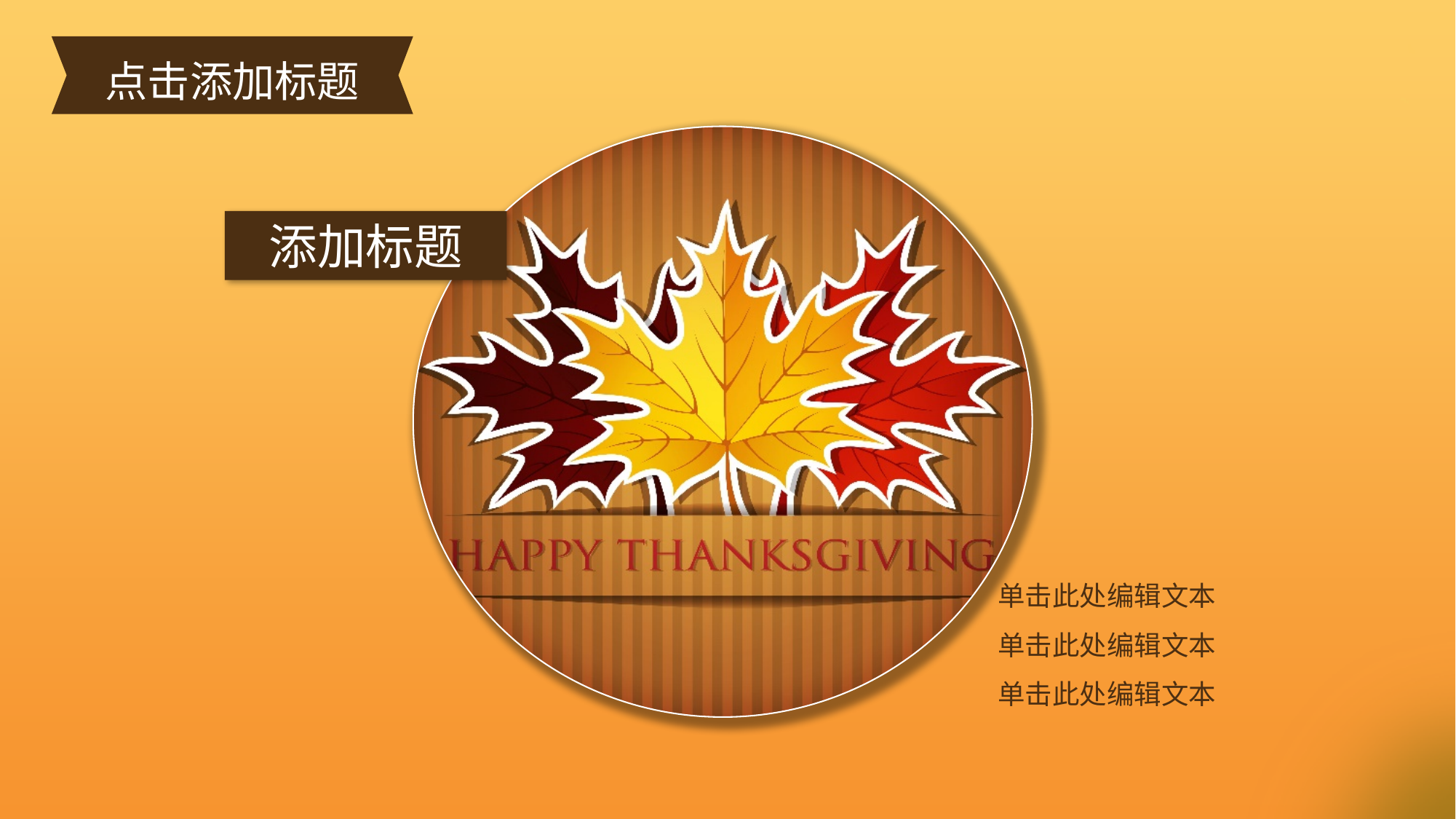

点击添加标题

添加标题
单击此处编辑文本
单击此处编辑文本
单击此处编辑文本